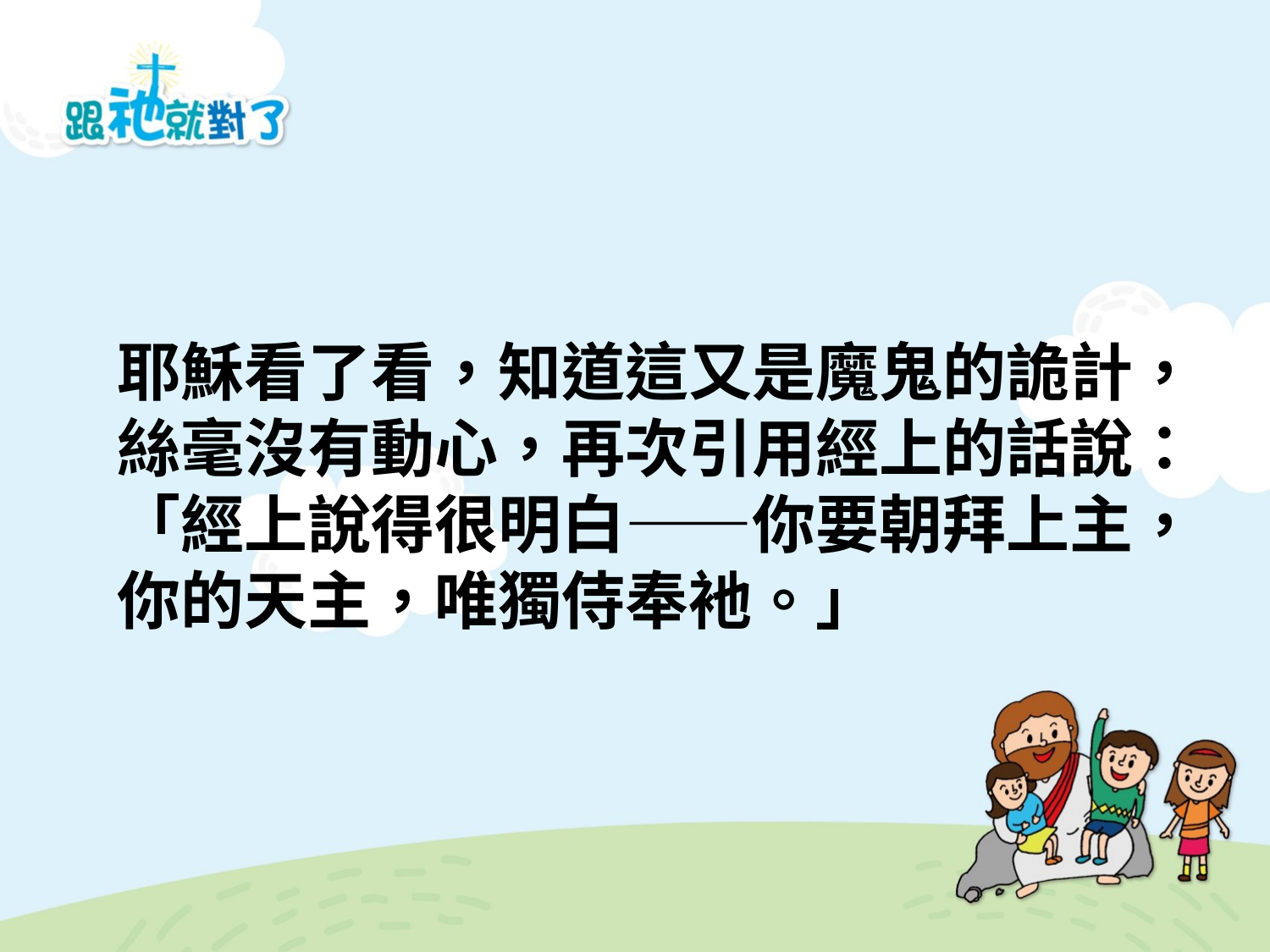

耶穌看了看，知道這又是魔鬼的詭計，絲毫沒有動心，再次引用經上的話說：「經上說得很明白——你要朝拜上主，你的天主，唯獨侍奉衪。」